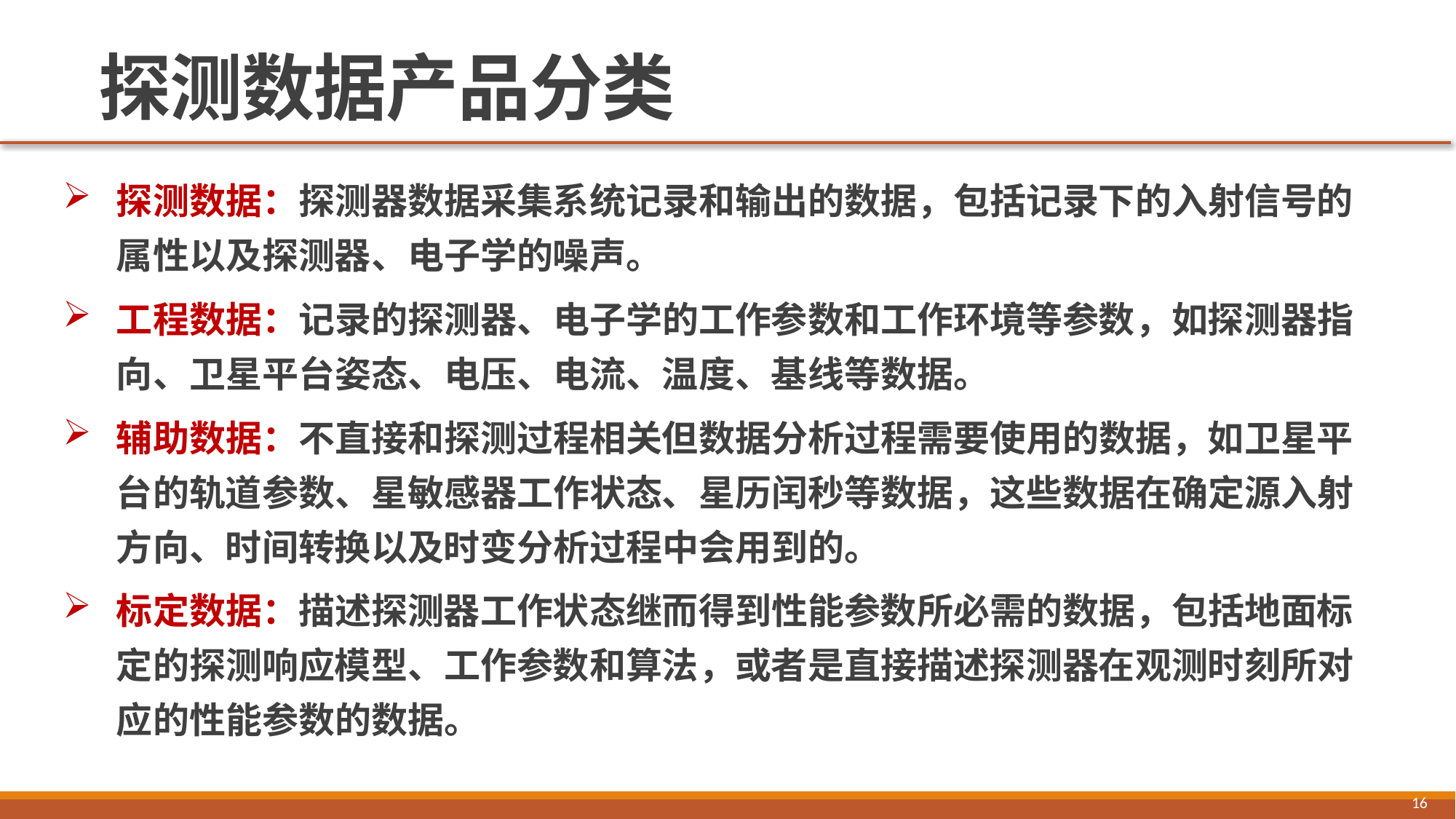

# 探测数据产品分类
探测数据：探测器数据采集系统记录和输出的数据，包括记录下的入射信号的属性以及探测器、电子学的噪声。
工程数据：记录的探测器、电子学的工作参数和工作环境等参数，如探测器指向、卫星平台姿态、电压、电流、温度、基线等数据。
辅助数据：不直接和探测过程相关但数据分析过程需要使用的数据，如卫星平台的轨道参数、星敏感器工作状态、星历闰秒等数据，这些数据在确定源入射方向、时间转换以及时变分析过程中会用到的。
标定数据：描述探测器工作状态继而得到性能参数所必需的数据，包括地面标定的探测响应模型、工作参数和算法，或者是直接描述探测器在观测时刻所对应的性能参数的数据。
16